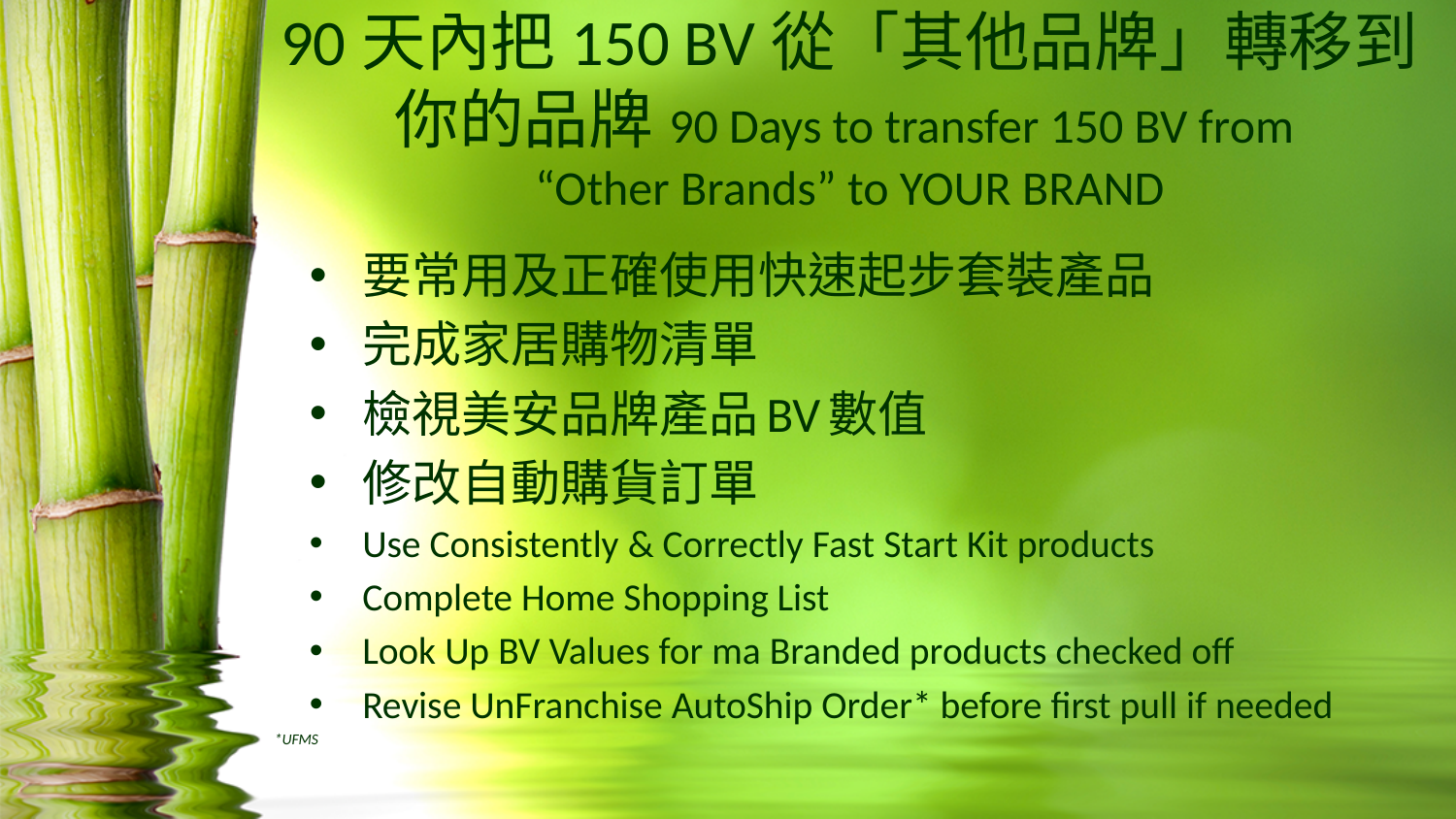

# 90天內把150 BV從「其他品牌」轉移到你的品牌90 Days to transfer 150 BV from “Other Brands” to YOUR BRAND
要常用及正確使用快速起步套裝產品
完成家居購物清單
檢視美安品牌產品BV數值
修改自動購貨訂單
Use Consistently & Correctly Fast Start Kit products
Complete Home Shopping List
Look Up BV Values for ma Branded products checked off
Revise UnFranchise AutoShip Order* before first pull if needed
*UFMS